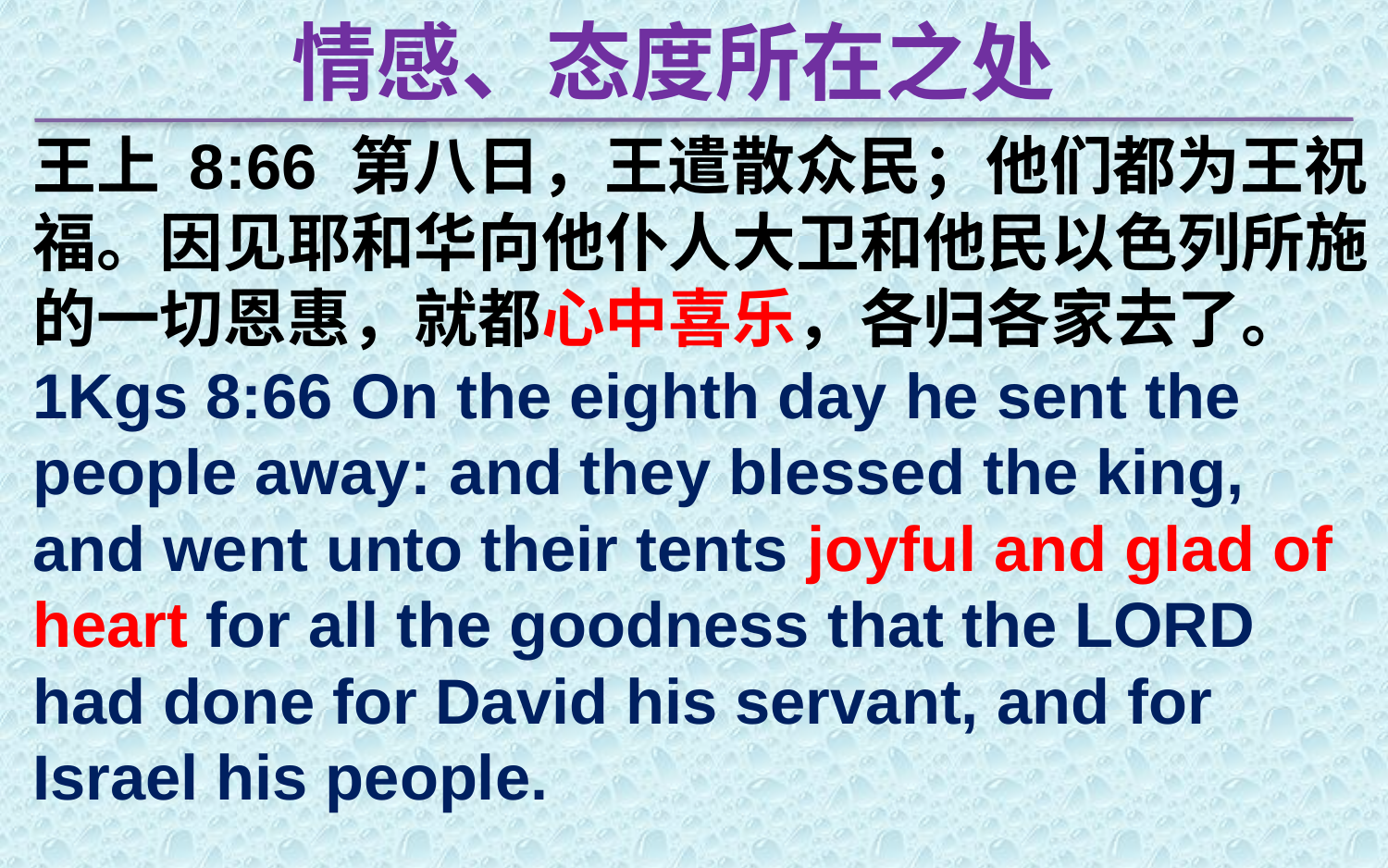

情感、态度所在之处
王上 8:66 第八日，王遣散众民；他们都为王祝福。因见耶和华向他仆人大卫和他民以色列所施的一切恩惠，就都心中喜乐，各归各家去了。
1Kgs 8:66 On the eighth day he sent the people away: and they blessed the king, and went unto their tents joyful and glad of heart for all the goodness that the LORD had done for David his servant, and for Israel his people.